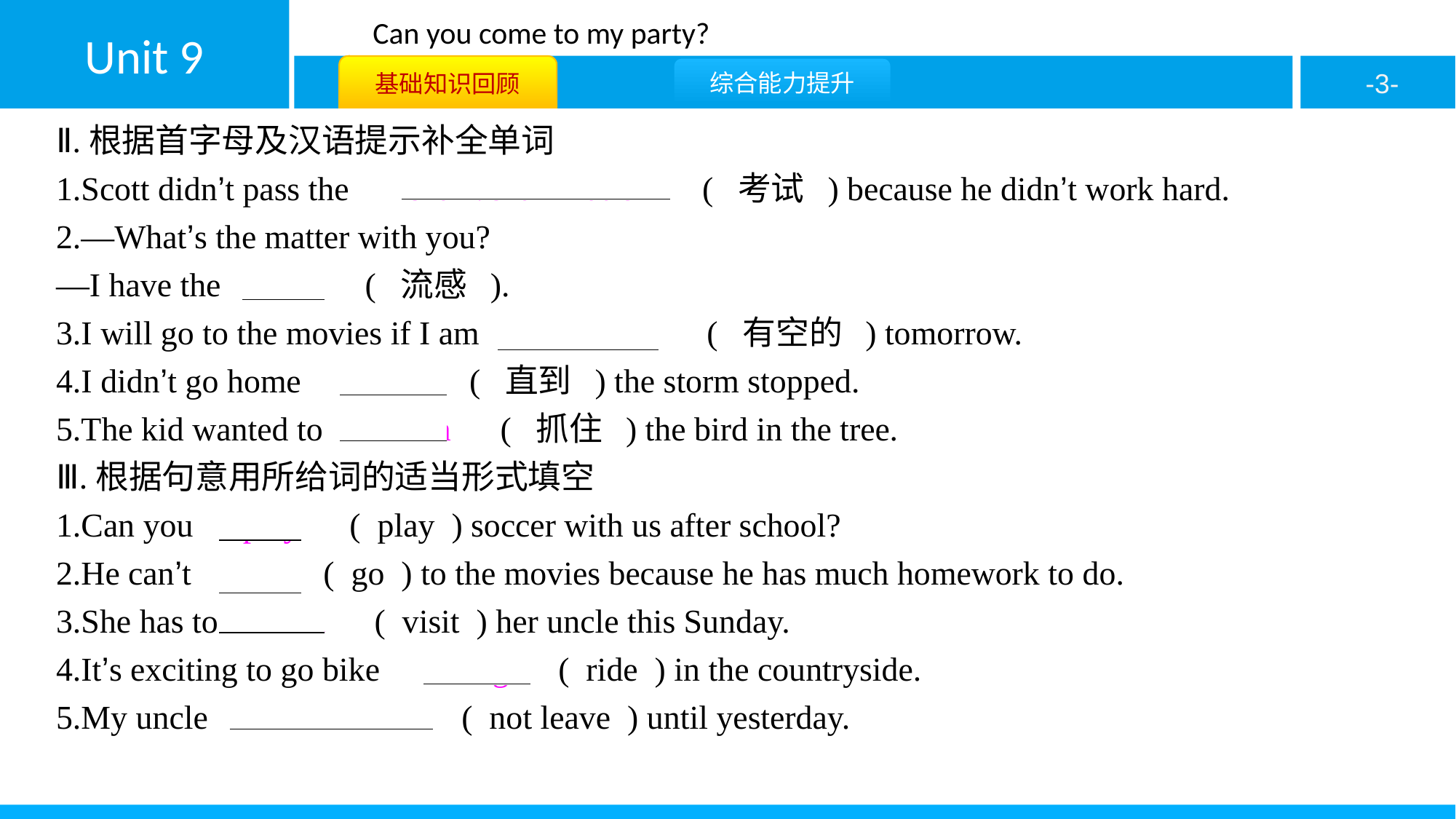

Ⅱ.根据首字母及汉语提示补全单词
1.Scott didn’t pass the 　exam/examination　(  考试  ) because he didn’t work hard.
2.—What’s the matter with you?
—I have the 　flu　(  流感  ).
3.I will go to the movies if I am 　available　(  有空的  ) tomorrow.
4.I didn’t go home 　until　(  直到  ) the storm stopped.
5.The kid wanted to 　catch　(  抓住  ) the bird in the tree.
Ⅲ.根据句意用所给词的适当形式填空
1.Can you　play　(  play  ) soccer with us after school?
2.He can’t　go　(  go  ) to the movies because he has much homework to do.
3.She has to　visit　(  visit  ) her uncle this Sunday.
4.It’s exciting to go bike　riding　(  ride  ) in the countryside.
5.My uncle　didn’t leave　(  not leave  ) until yesterday.